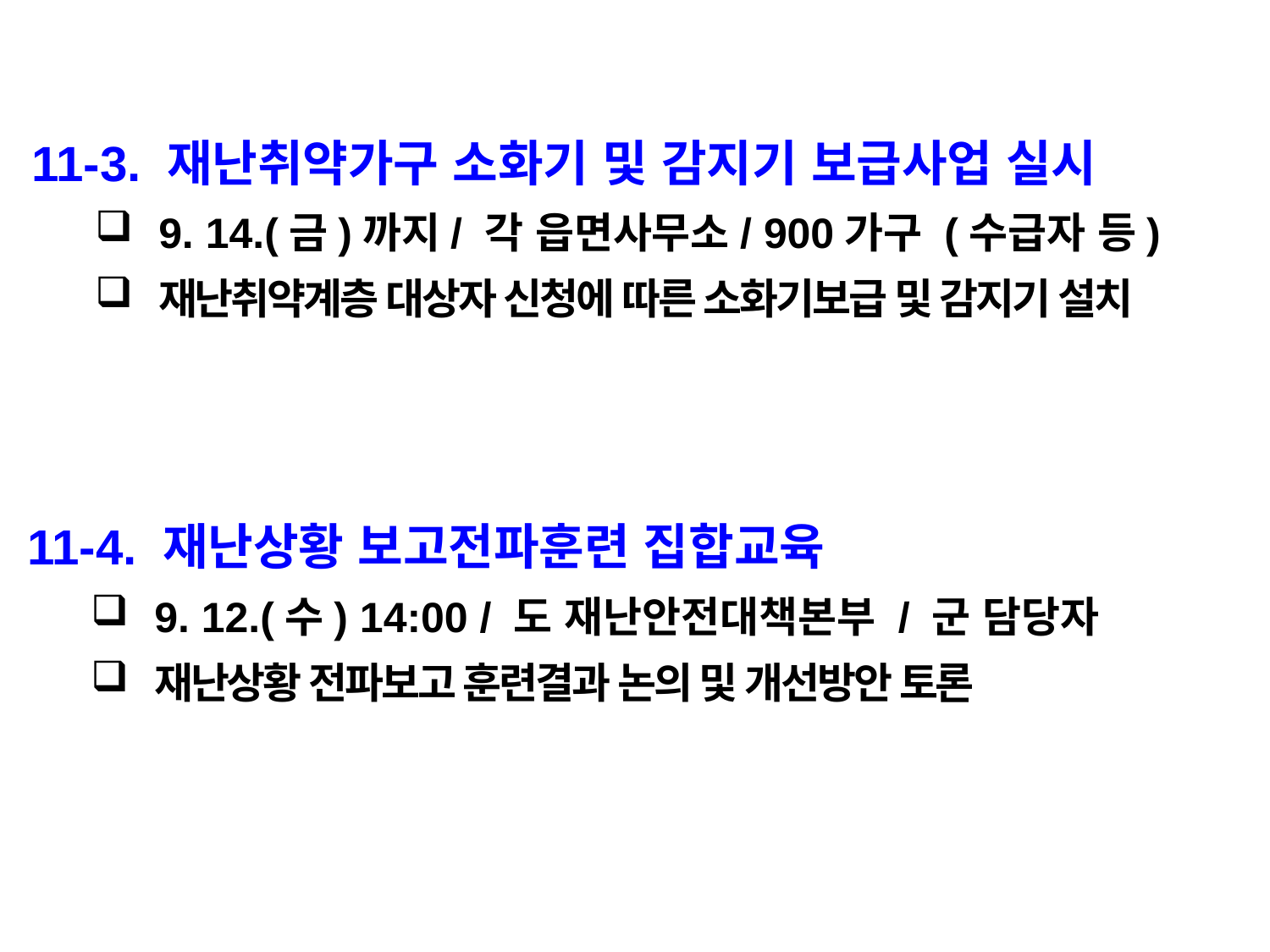

11-3. 재난취약가구 소화기 및 감지기 보급사업 실시
9. 14.(금)까지/ 각 읍면사무소/ 900가구 (수급자 등)
재난취약계층 대상자 신청에 따른 소화기보급 및 감지기 설치
11-4. 재난상황 보고전파훈련 집합교육
9. 12.(수) 14:00 / 도 재난안전대책본부 / 군 담당자
재난상황 전파보고 훈련결과 논의 및 개선방안 토론